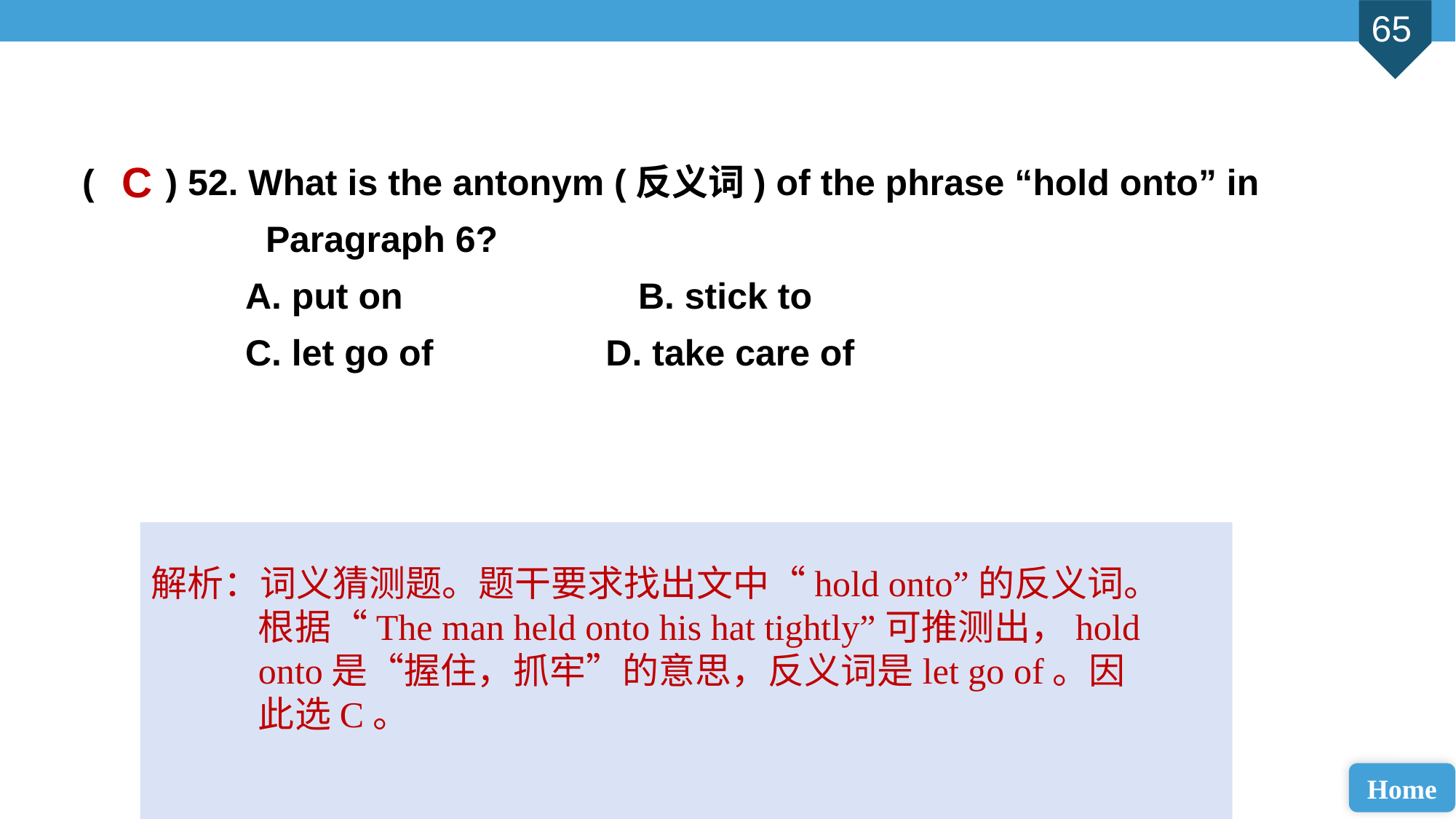

(       ) 52. What is the antonym (反义词) of the phrase “hold onto” in
                  Paragraph 6?
                A. put on 		 B. stick to
                C. let go of                 D. take care of
C

解析：词义猜测题。题干要求找出文中“hold onto”的反义词。根据“The man held onto his hat tightly”可推测出，hold onto是“握住，抓牢”的意思，反义词是let go of。因此选C。